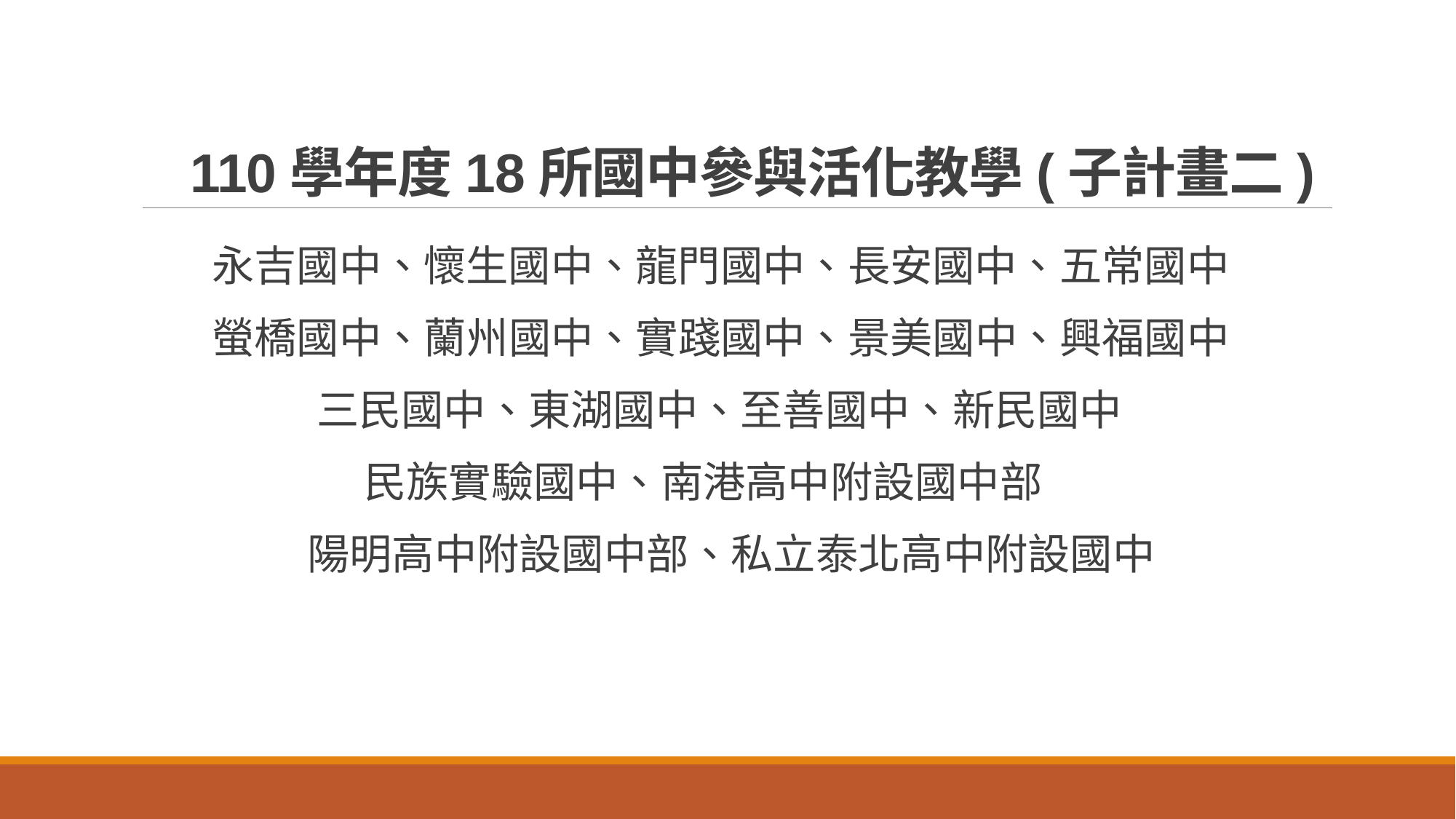

# 110學年度18所國中參與活化教學(子計畫二)
永吉國中、懷生國中、龍門國中、長安國中、五常國中
螢橋國中、蘭州國中、實踐國中、景美國中、興福國中
          三民國中、東湖國中、至善國中、新民國中
               民族實驗國中、南港高中附設國中部
         陽明高中附設國中部、私立泰北高中附設國中